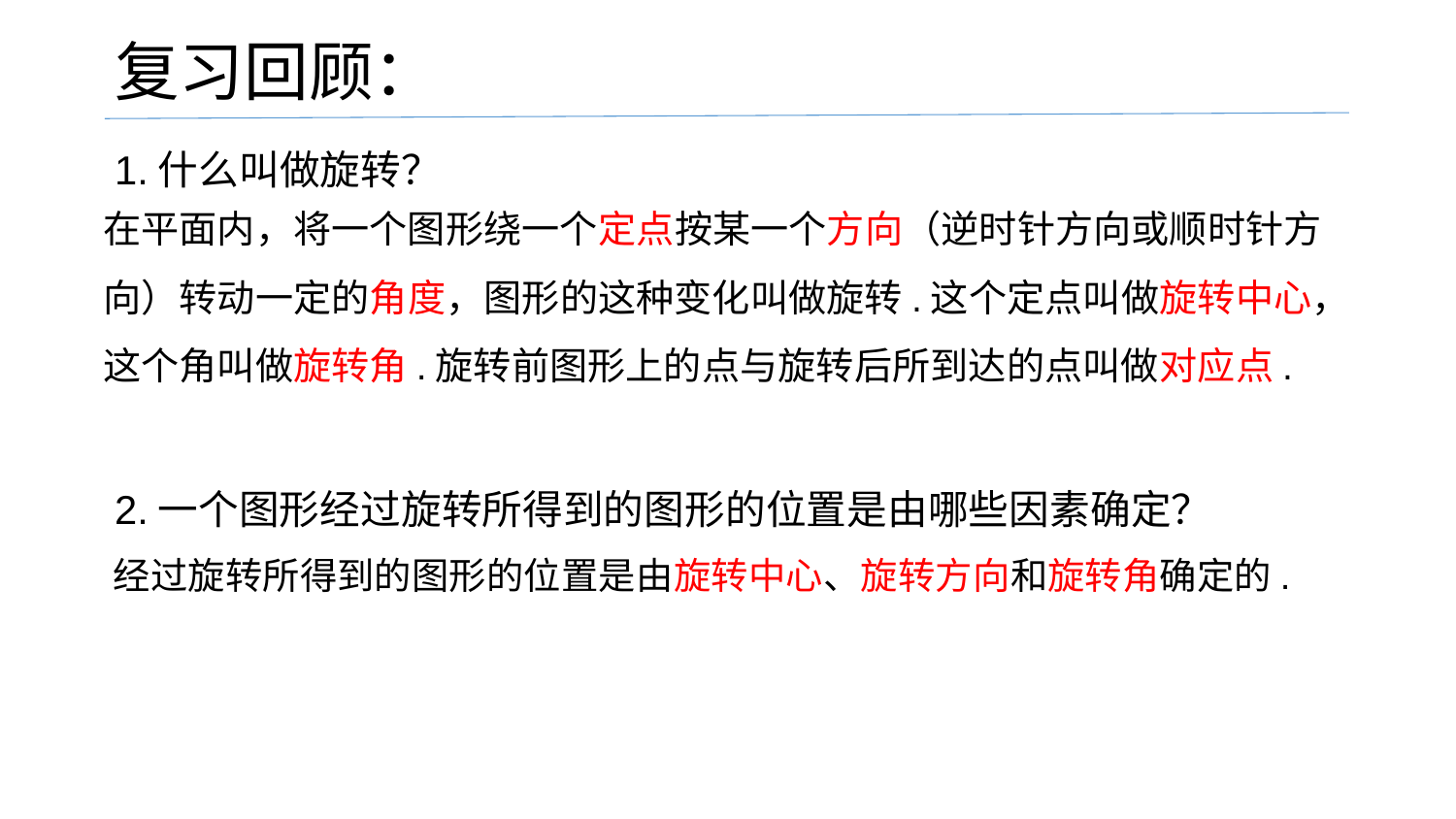

# 复习回顾：
1.什么叫做旋转？

在平面内，将一个图形绕一个定点按某一个方向（逆时针方向或顺时针方向）转动一定的角度，图形的这种变化叫做旋转.这个定点叫做旋转中心，这个角叫做旋转角.旋转前图形上的点与旋转后所到达的点叫做对应点.
2.一个图形经过旋转所得到的图形的位置是由哪些因素确定？
经过旋转所得到的图形的位置是由旋转中心、旋转方向和旋转角确定的.